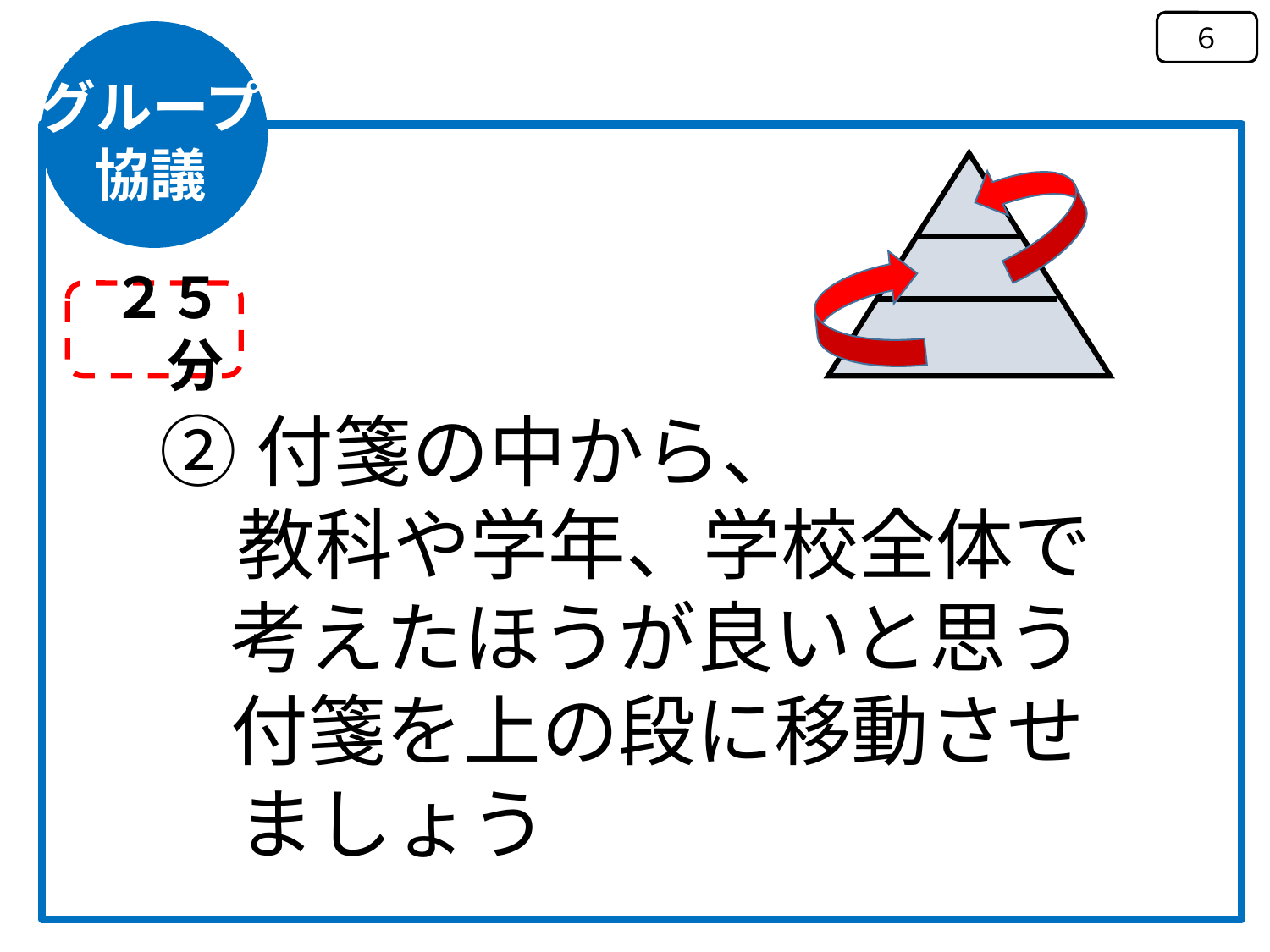

６

グループ
協議

２５分
②付箋の中から、
　教科や学年、学校全体で
   考えたほうが良いと思う
   付箋を上の段に移動させ
　ましょう